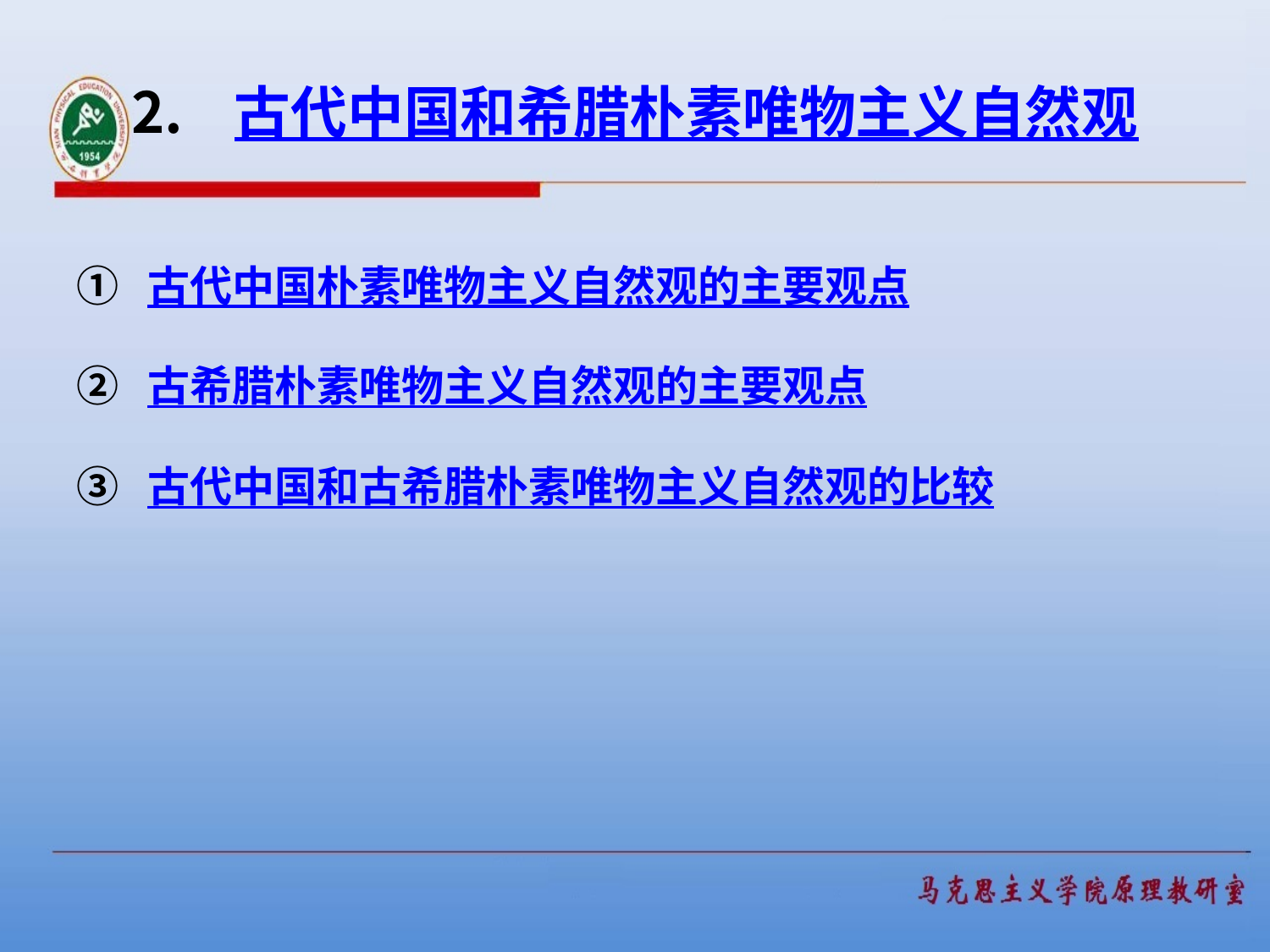

# 古代中国和希腊朴素唯物主义自然观
古代中国朴素唯物主义自然观的主要观点
古希腊朴素唯物主义自然观的主要观点
古代中国和古希腊朴素唯物主义自然观的比较